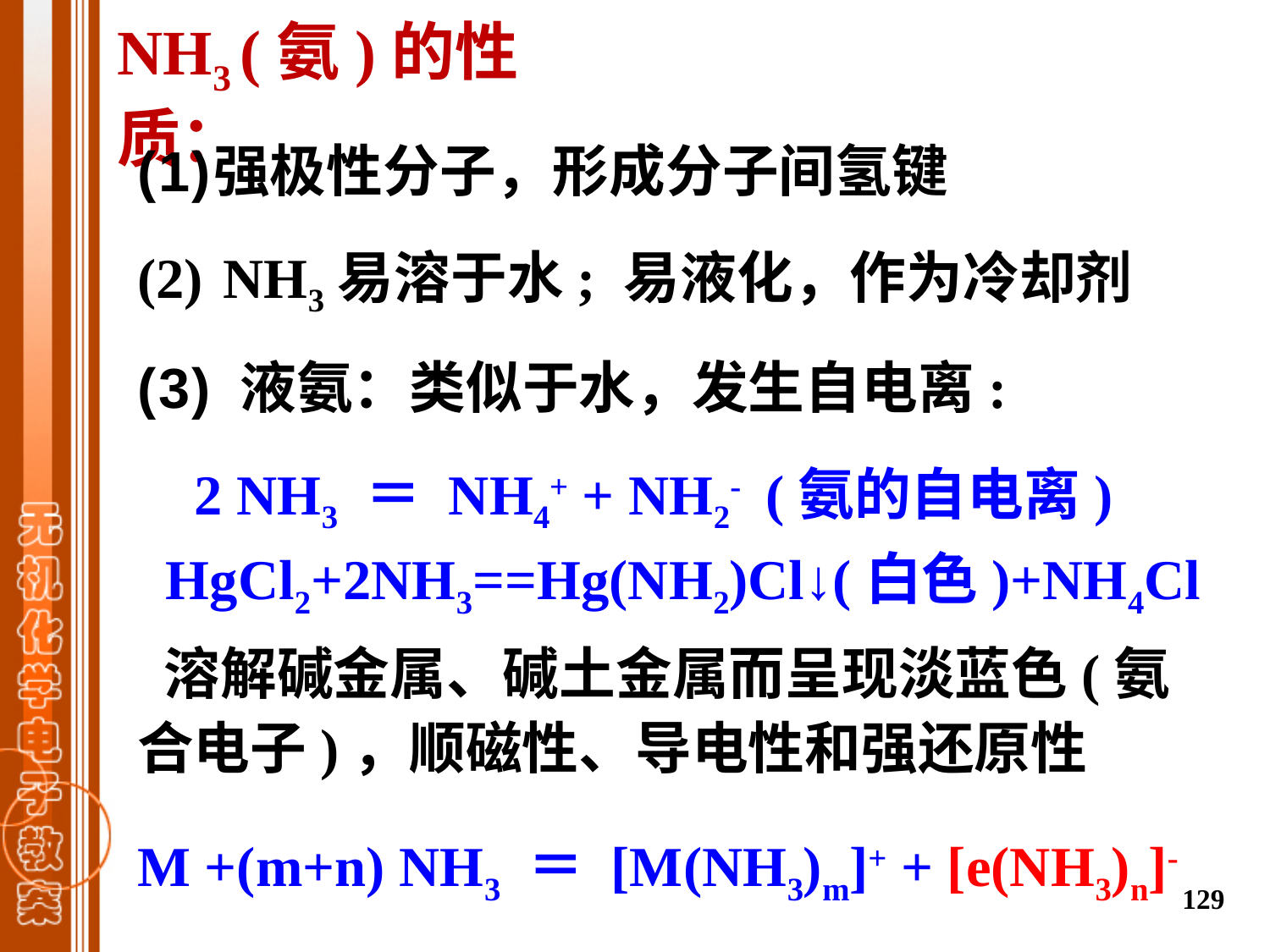

NH3 (氨)的性质：
强极性分子，形成分子间氢键
 NH3易溶于水; 易液化，作为冷却剂
 液氨：类似于水，发生自电离:
    2 NH3 ＝ NH4+ + NH2-   (氨的自电离)
  HgCl2+2NH3==Hg(NH2)Cl↓(白色)+NH4Cl
 溶解碱金属、碱土金属而呈现淡蓝色(氨合电子)，顺磁性、导电性和强还原性
M +(m+n) NH3 ＝ [M(NH3)m]+ + [e(NH3)n]-
129